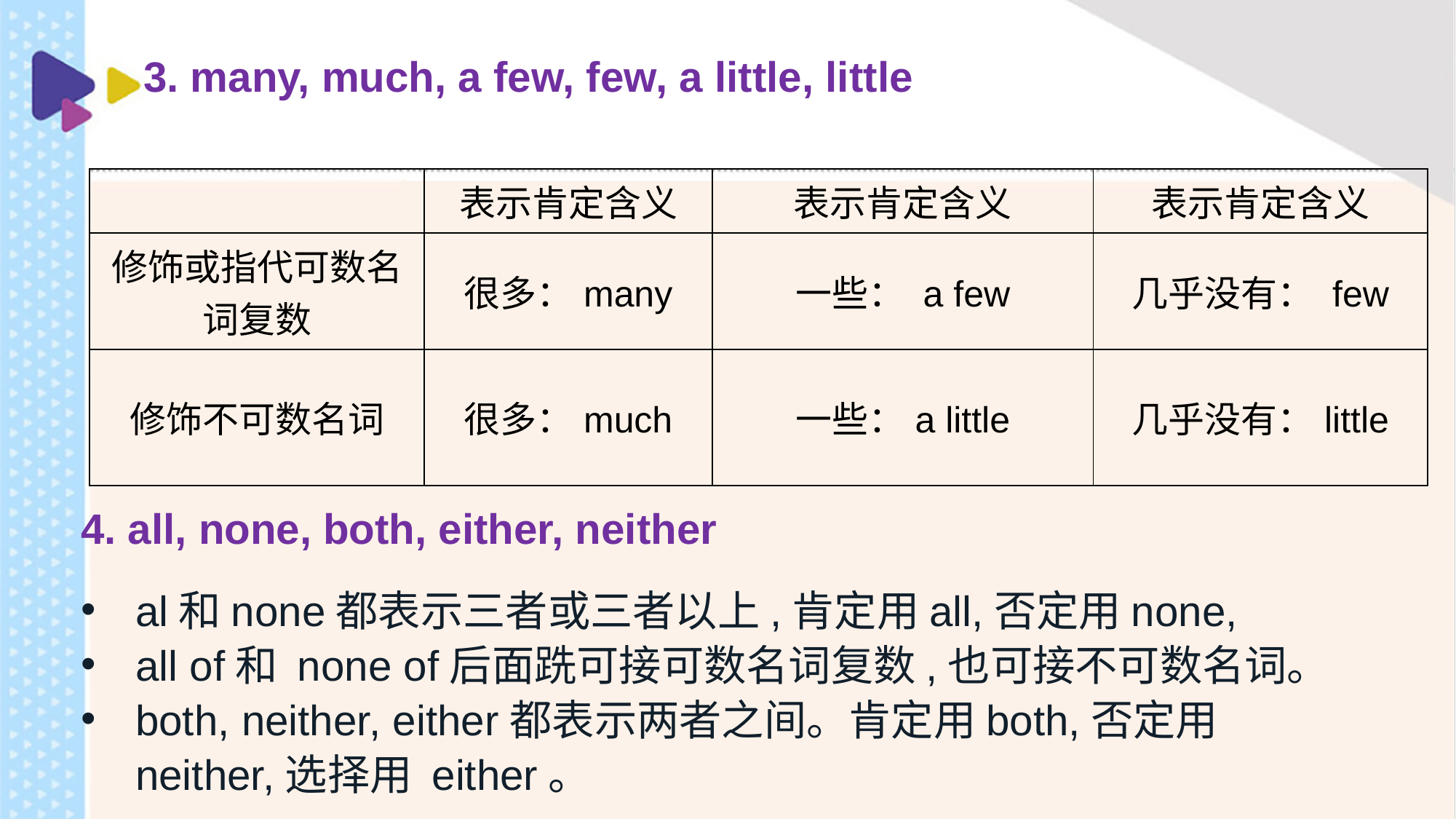

3. many, much, a few, few, a little, little
|  | 表示肯定含义 | 表示肯定含义 | 表示肯定含义 |
| --- | --- | --- | --- |
| 修饰或指代可数名词复数 | 很多：many | 一些： a few | 几乎没有： few |
| 修饰不可数名词 | 很多：much | 一些：a little | 几乎没有：little |
4. all, none, both, either, neither
al和none都表示三者或三者以上,肯定用all,否定用none,
all of和 none of后面跣可接可数名词复数,也可接不可数名词。
both, neither, either都表示两者之间。肯定用both,否定用neither,选择用 either。